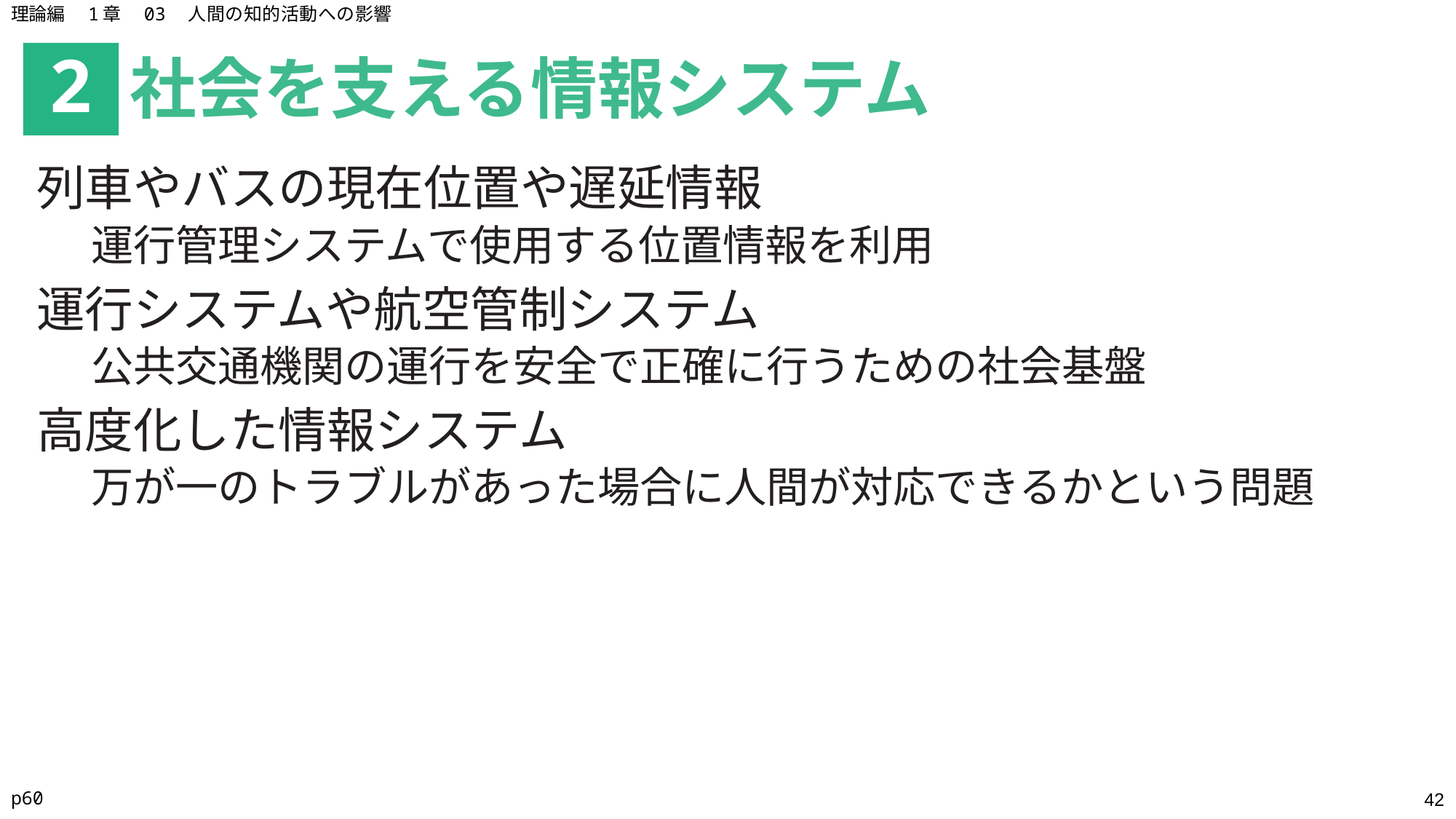

理論編　1章　03　人間の知的活動への影響
社会を支える情報システム
2
列車やバスの現在位置や遅延情報
運行管理システムで使用する位置情報を利用
運行システムや航空管制システム
公共交通機関の運行を安全で正確に行うための社会基盤
高度化した情報システム
万が一のトラブルがあった場合に人間が対応できるかという問題
p60
42